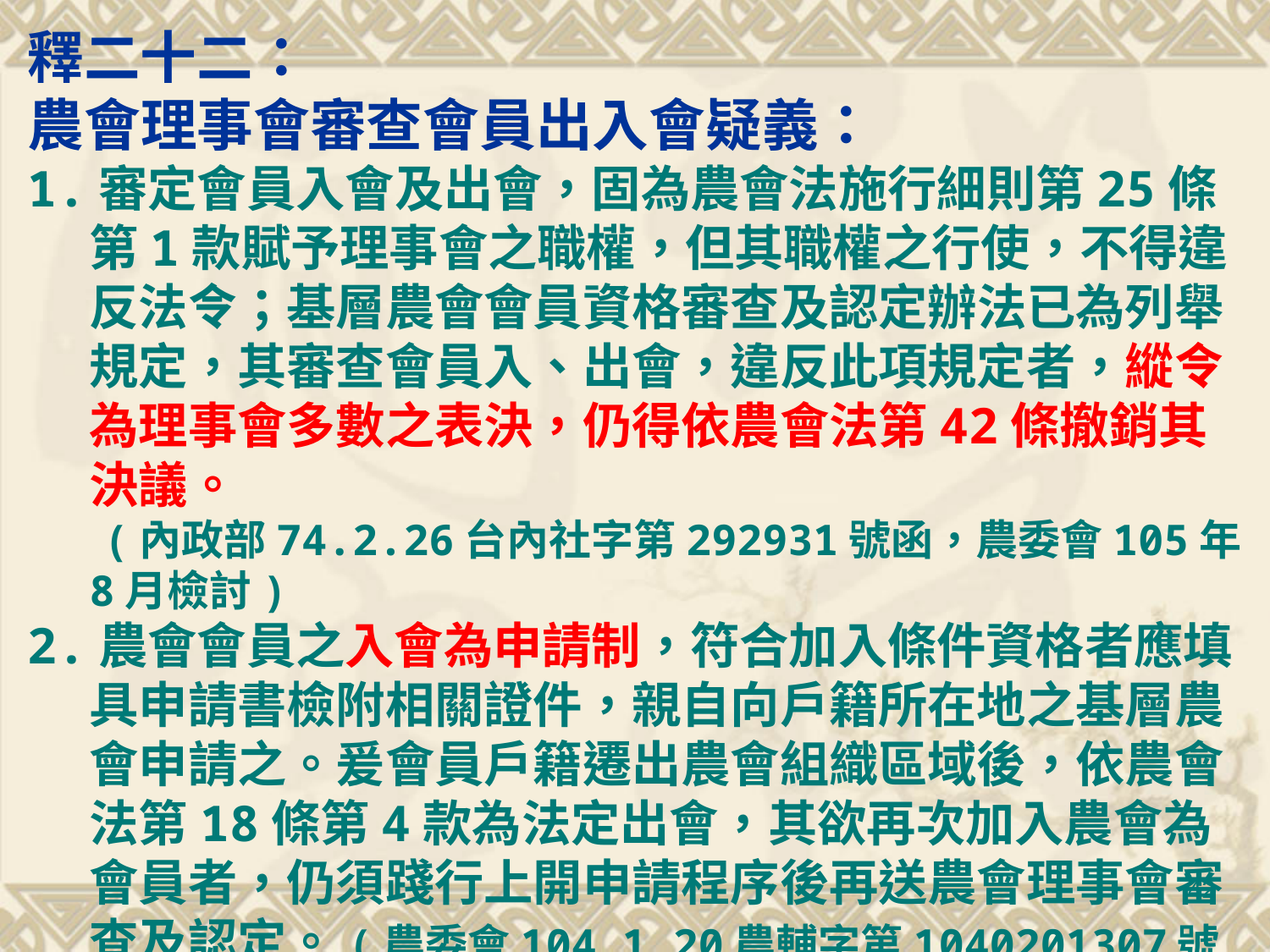

釋二十二：
農會理事會審查會員出入會疑義：
1.審定會員入會及出會，固為農會法施行細則第25條第1款賦予理事會之職權，但其職權之行使，不得違反法令；基層農會會員資格審查及認定辦法已為列舉規定，其審查會員入、出會，違反此項規定者，縱令為理事會多數之表決，仍得依農會法第42條撤銷其決議。
   (內政部74.2.26台內社字第292931號函，農委會105年8月檢討)
2.農會會員之入會為申請制，符合加入條件資格者應填具申請書檢附相關證件，親自向戶籍所在地之基層農會申請之。爰會員戶籍遷出農會組織區域後，依農會法第18條第4款為法定出會，其欲再次加入農會為會員者，仍須踐行上開申請程序後再送農會理事會審查及認定。(農委會104.1.20農輔字第1040201307號函)
42